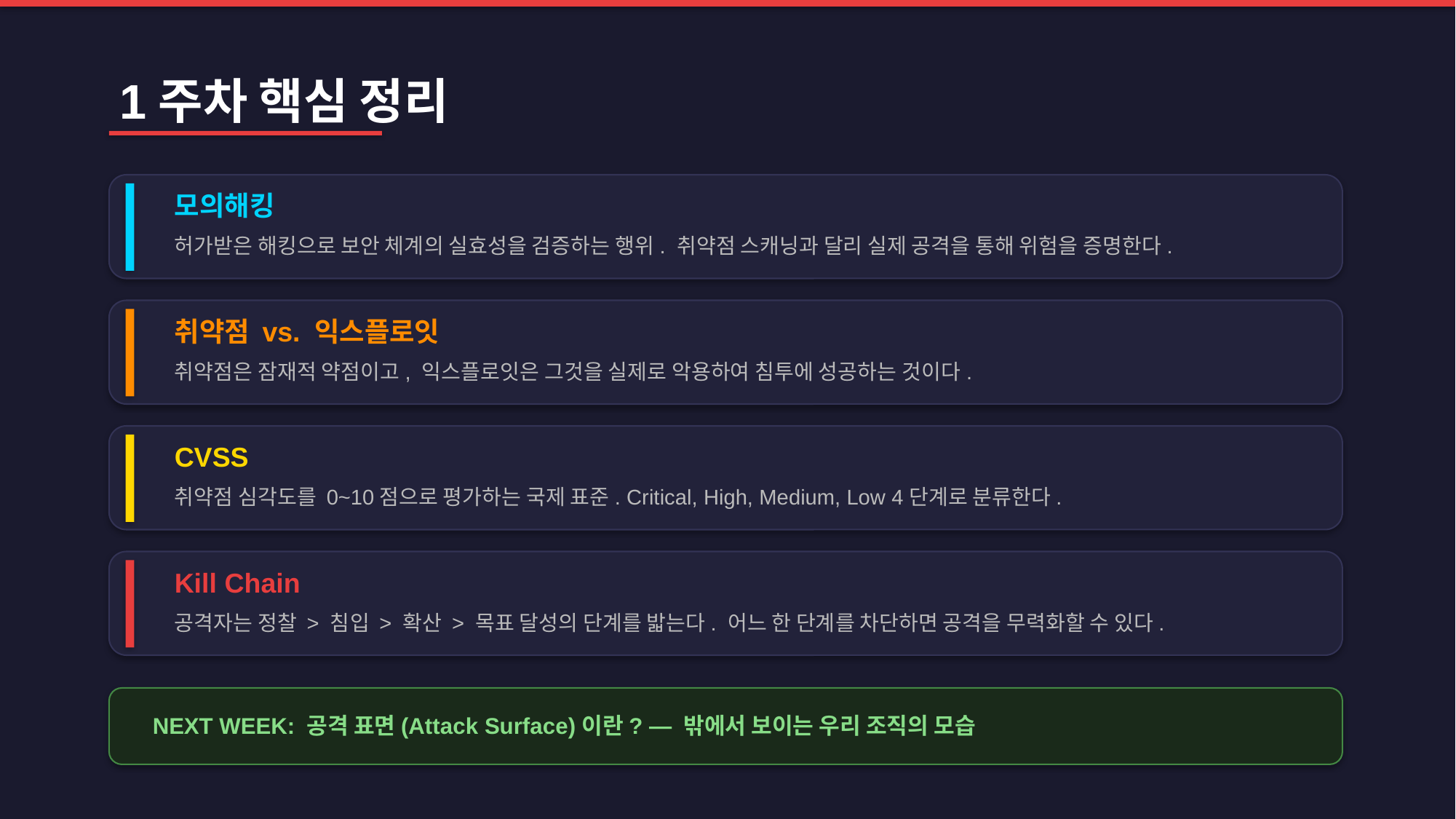

1주차 핵심 정리

모의해킹
허가받은 해킹으로 보안 체계의 실효성을 검증하는 행위. 취약점 스캐닝과 달리 실제 공격을 통해 위험을 증명한다.

취약점 vs. 익스플로잇
취약점은 잠재적 약점이고, 익스플로잇은 그것을 실제로 악용하여 침투에 성공하는 것이다.

CVSS
취약점 심각도를 0~10점으로 평가하는 국제 표준. Critical, High, Medium, Low 4단계로 분류한다.

Kill Chain
공격자는 정찰 > 침입 > 확산 > 목표 달성의 단계를 밟는다. 어느 한 단계를 차단하면 공격을 무력화할 수 있다.

NEXT WEEK: 공격 표면(Attack Surface)이란? — 밖에서 보이는 우리 조직의 모습